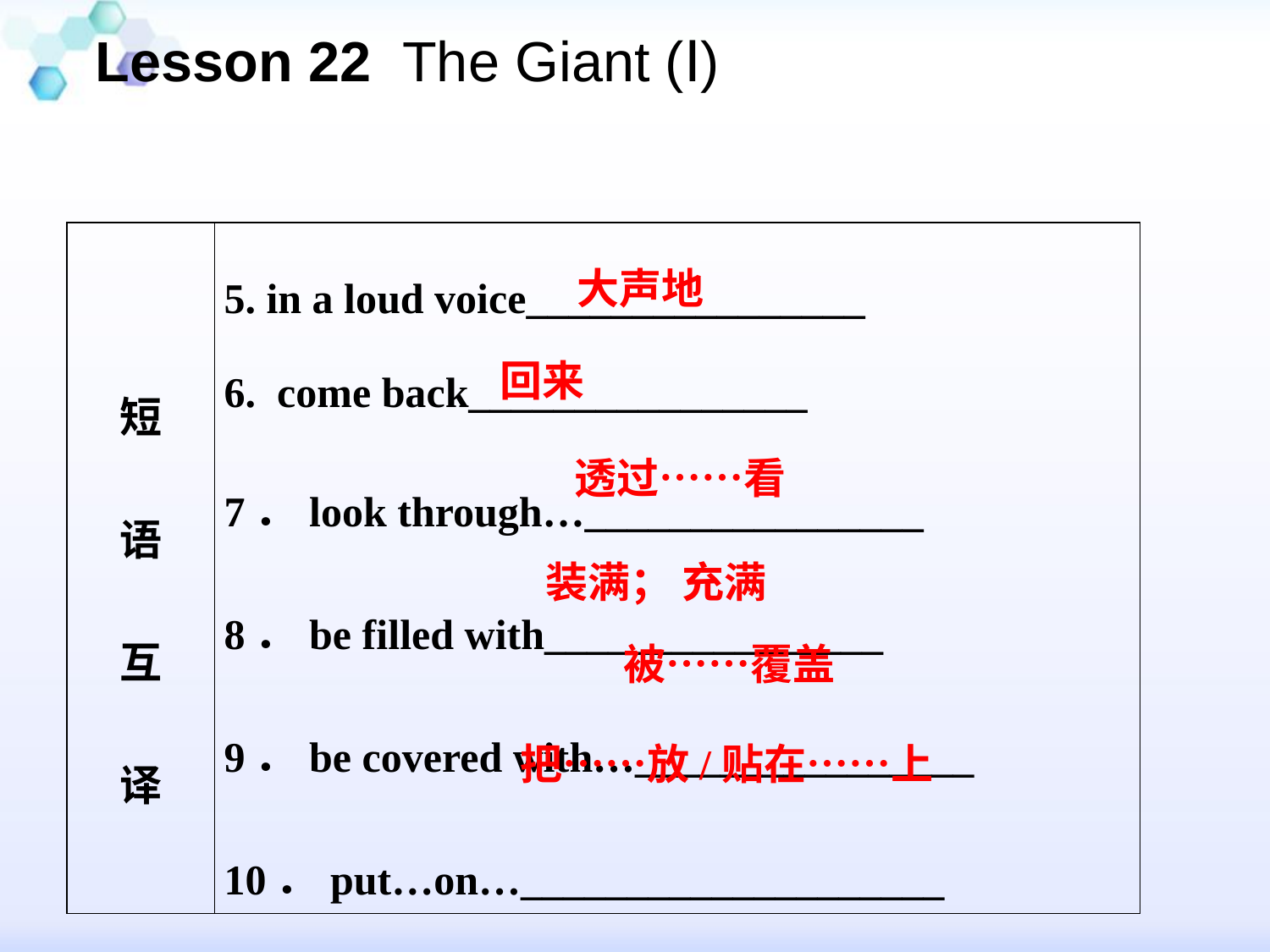

Lesson 22  The Giant (Ⅰ)
#
| 短 语 互 译 | 5. in a loud voice\_\_\_\_\_\_\_\_\_\_\_\_\_\_\_\_ 6. come back\_\_\_\_\_\_\_\_\_\_\_\_\_\_\_\_ 7．look through…\_\_\_\_\_\_\_\_\_\_\_\_\_\_\_\_ 8．be filled with\_\_\_\_\_\_\_\_\_\_\_\_\_\_\_\_ 9．be covered with…\_\_\_\_\_\_\_\_\_\_\_\_\_\_\_\_ 10．put…on…\_\_\_\_\_\_\_\_\_\_\_\_\_\_\_\_\_\_\_\_ |
| --- | --- |
大声地
回来
透过……看
装满； 充满
被……覆盖
把……放/贴在……上